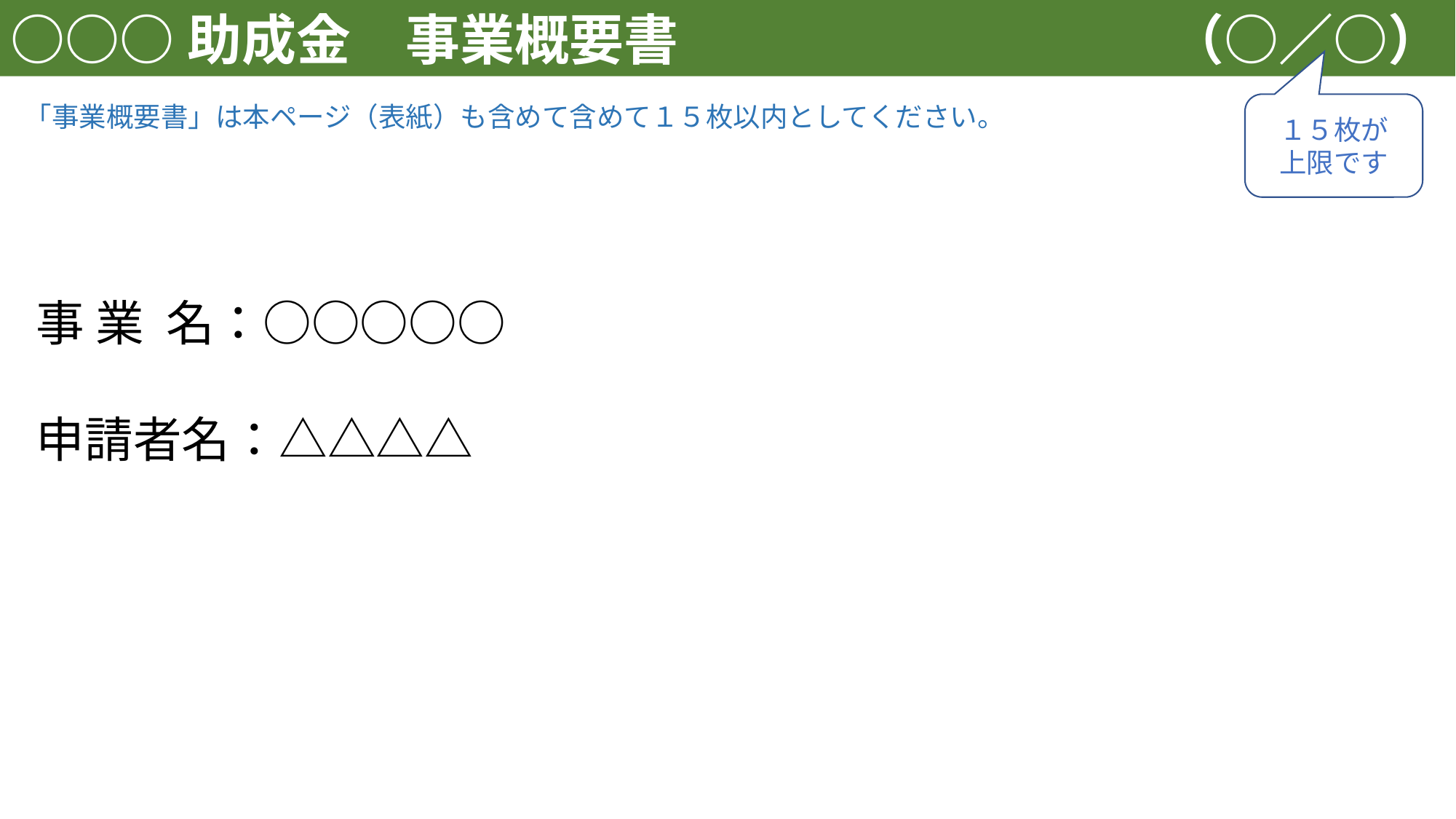

○○○助成金　事業概要書　　　　　　　　　（○／○）
「事業概要書」は本ページ（表紙）も含めて含めて１５枚以内としてください。
１５枚が
上限です
事 業  名：○○○○○

申請者名：△△△△